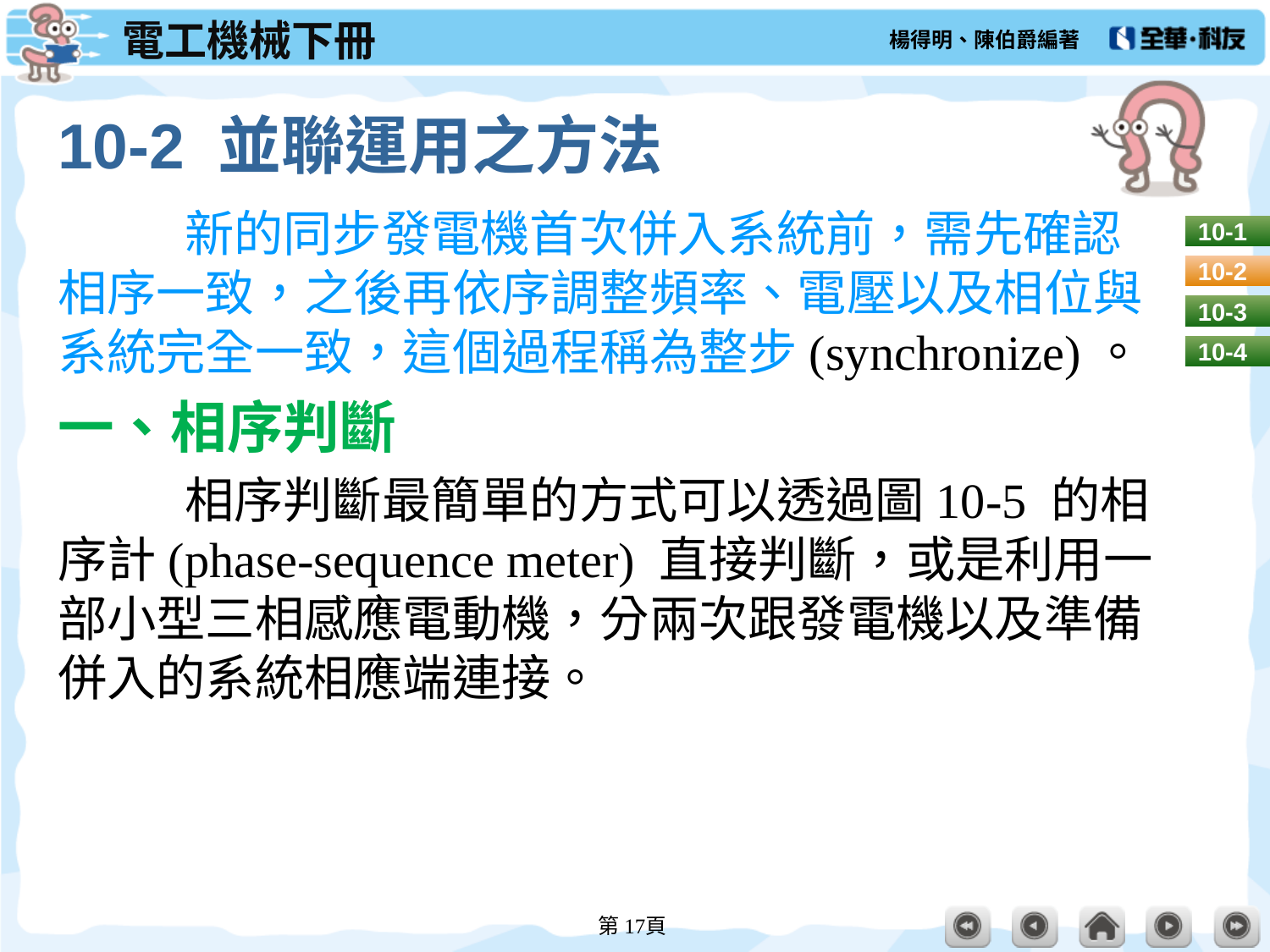

# 10-2 並聯運用之方法
	新的同步發電機首次併入系統前，需先確認相序一致，之後再依序調整頻率、電壓以及相位與系統完全一致，這個過程稱為整步(synchronize)。
一、相序判斷
	相序判斷最簡單的方式可以透過圖10-5 的相序計(phase-sequence meter) 直接判斷，或是利用一部小型三相感應電動機，分兩次跟發電機以及準備併入的系統相應端連接。